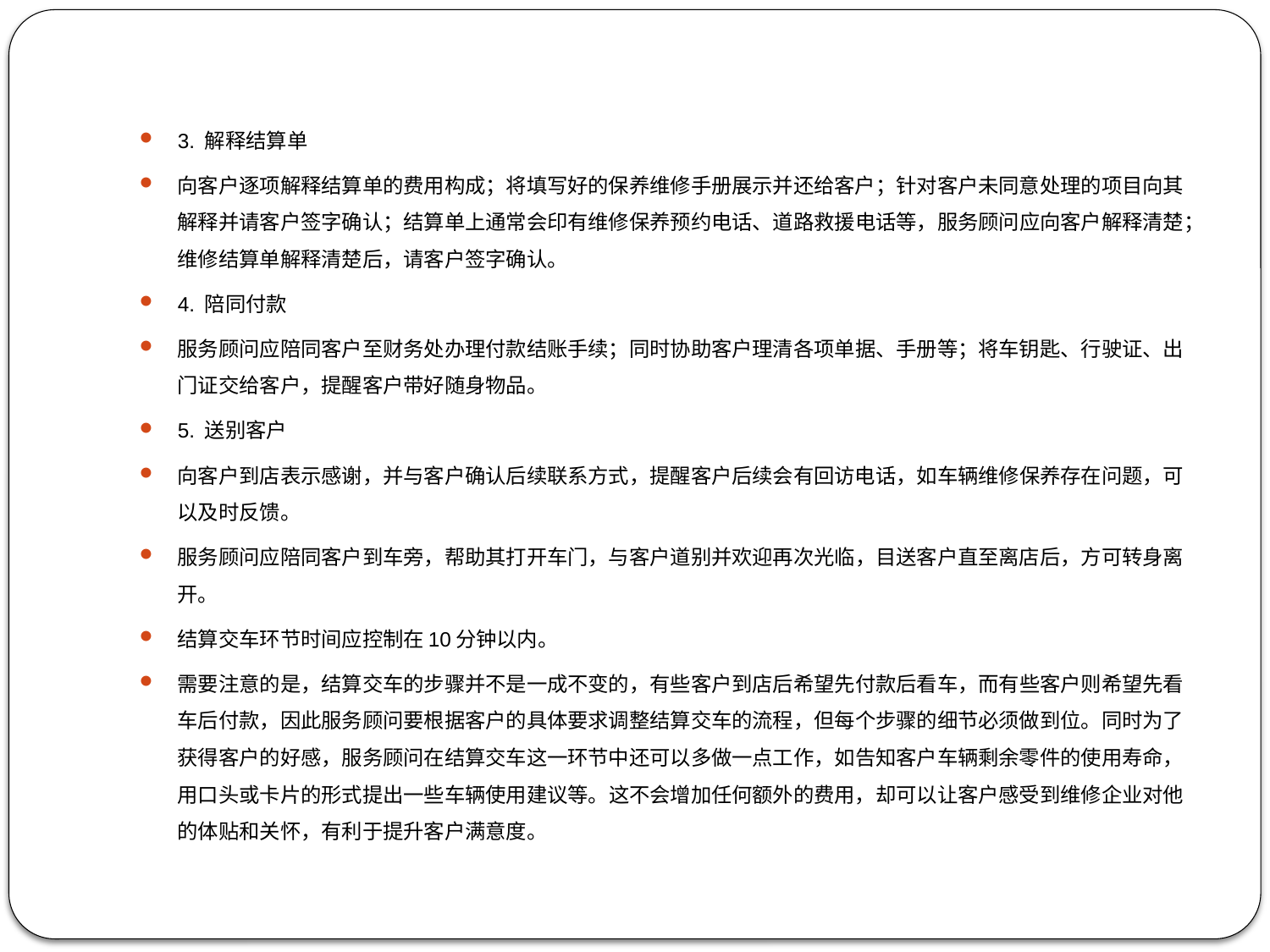

3. 解释结算单
向客户逐项解释结算单的费用构成；将填写好的保养维修手册展示并还给客户；针对客户未同意处理的项目向其解释并请客户签字确认；结算单上通常会印有维修保养预约电话、道路救援电话等，服务顾问应向客户解释清楚；维修结算单解释清楚后，请客户签字确认。
4. 陪同付款
服务顾问应陪同客户至财务处办理付款结账手续；同时协助客户理清各项单据、手册等；将车钥匙、行驶证、出门证交给客户，提醒客户带好随身物品。
5. 送别客户
向客户到店表示感谢，并与客户确认后续联系方式，提醒客户后续会有回访电话，如车辆维修保养存在问题，可以及时反馈。
服务顾问应陪同客户到车旁，帮助其打开车门，与客户道别并欢迎再次光临，目送客户直至离店后，方可转身离开。
结算交车环节时间应控制在10分钟以内。
需要注意的是，结算交车的步骤并不是一成不变的，有些客户到店后希望先付款后看车，而有些客户则希望先看车后付款，因此服务顾问要根据客户的具体要求调整结算交车的流程，但每个步骤的细节必须做到位。同时为了获得客户的好感，服务顾问在结算交车这一环节中还可以多做一点工作，如告知客户车辆剩余零件的使用寿命，用口头或卡片的形式提出一些车辆使用建议等。这不会增加任何额外的费用，却可以让客户感受到维修企业对他的体贴和关怀，有利于提升客户满意度。